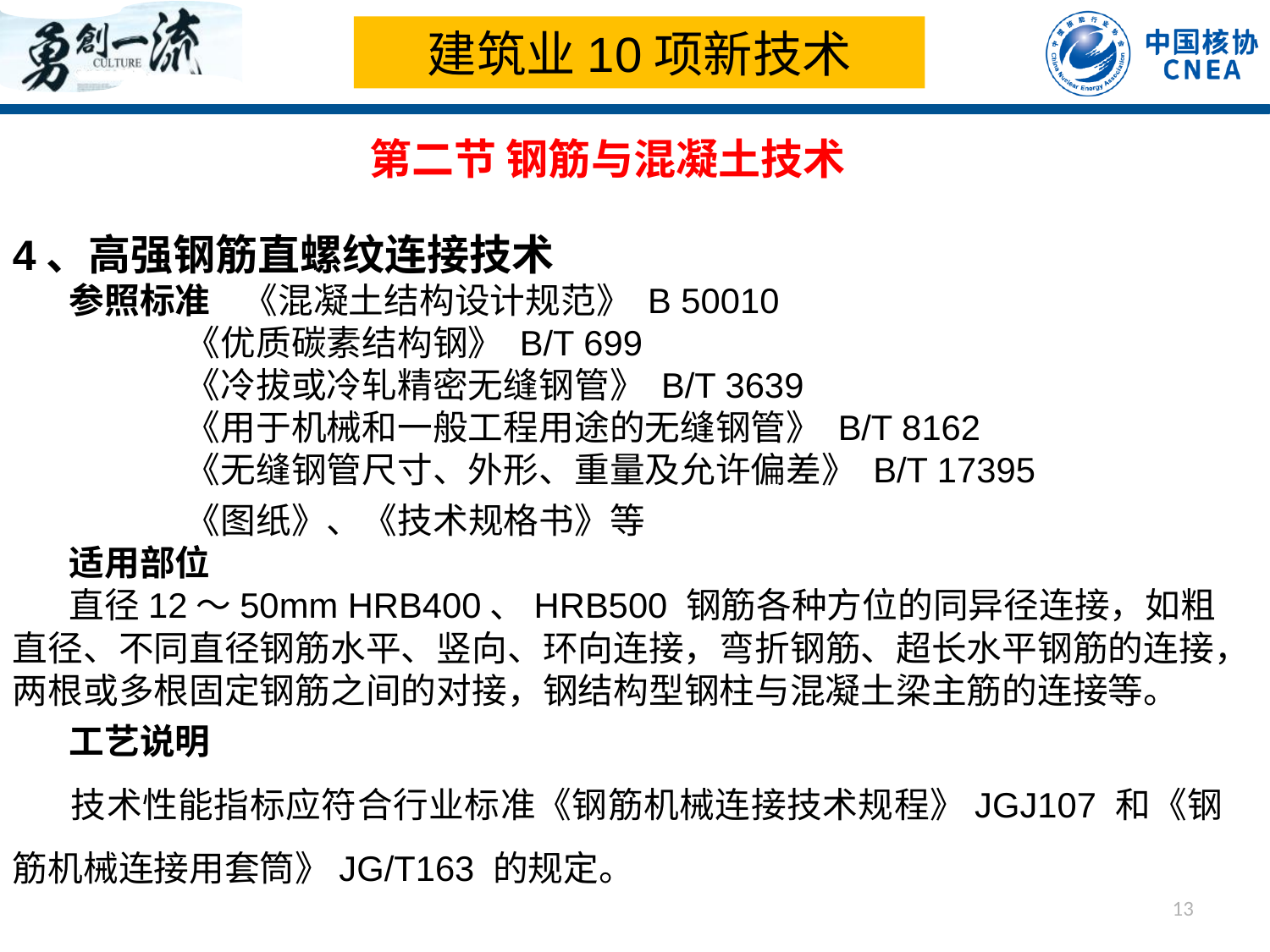

建筑业10项新技术
第二节 钢筋与混凝土技术
4、高强钢筋直螺纹连接技术
      参照标准    《混凝土结构设计规范》 B 50010
                     《优质碳素结构钢》 B/T 699
                     《冷拔或冷轧精密无缝钢管》 B/T 3639
                     《用于机械和一般工程用途的无缝钢管》 B/T 8162
                     《无缝钢管尺寸、外形、重量及允许偏差》 B/T 17395
                     《图纸》、《技术规格书》等
      适用部位
      直径12～50mm HRB400、HRB500 钢筋各种方位的同异径连接，如粗直径、不同直径钢筋水平、竖向、环向连接，弯折钢筋、超长水平钢筋的连接，两根或多根固定钢筋之间的对接，钢结构型钢柱与混凝土梁主筋的连接等。
      工艺说明
      技术性能指标应符合行业标准《钢筋机械连接技术规程》JGJ107 和《钢筋机械连接用套筒》JG/T163 的规定。

13